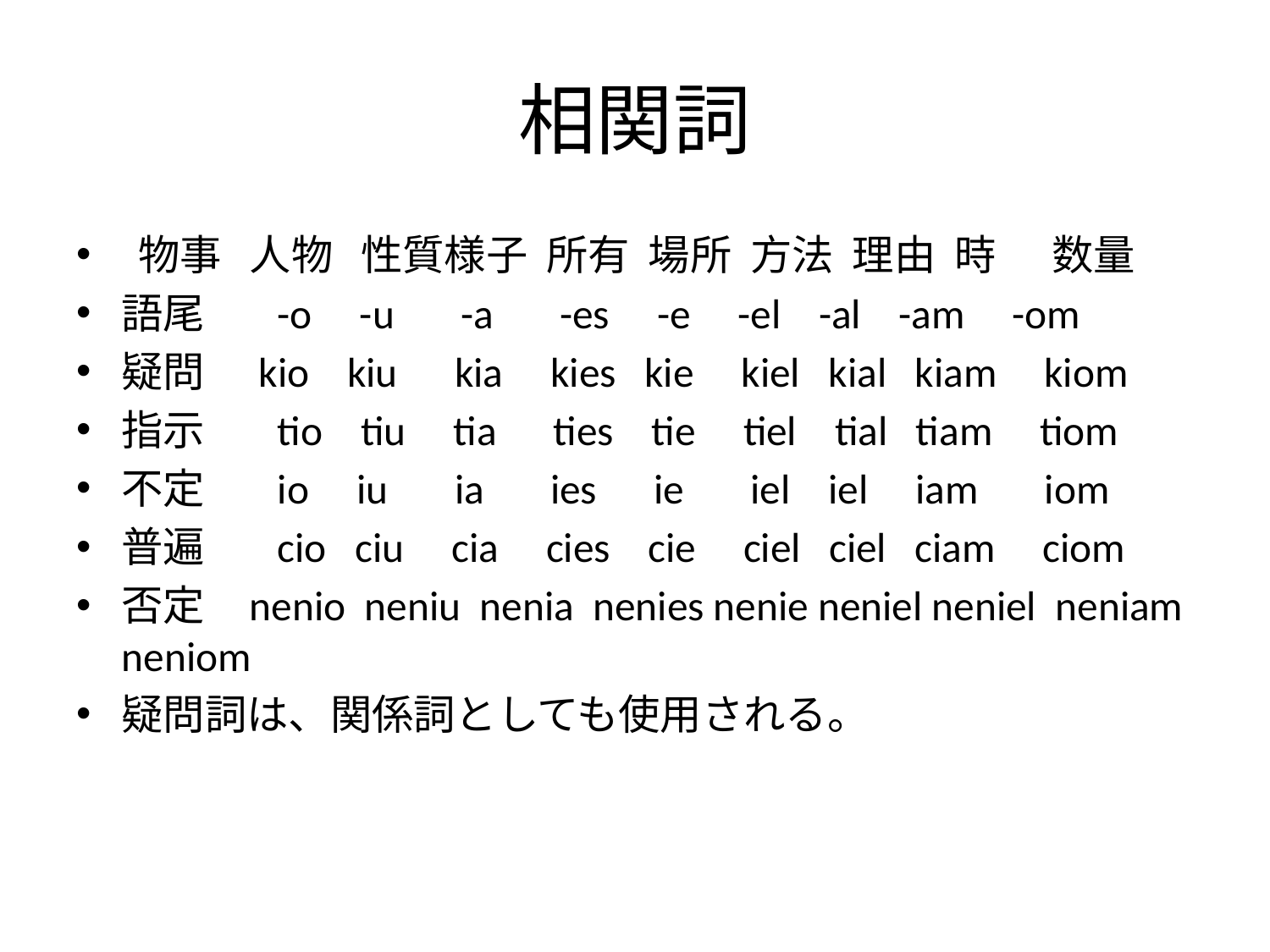

# 相関詞
 物事   人物   性質様子  所有  場所  方法  理由  時      数量
語尾       -o     -u       -a       -es     -e     -el    -al    -am     -om
疑問     kio    kiu      kia     kies   kie     kiel   kial   kiam     kiom
指示       tio    tiu     tia      ties    tie     tiel    tial   tiam     tiom
不定       io     iu       ia       ies      ie       iel    iel     iam       iom
普遍       cio   ciu     cia     cies    cie     ciel   ciel   ciam     ciom
否定    nenio  neniu  nenia  nenies nenie neniel neniel  neniam  neniom
疑問詞は、関係詞としても使用される。